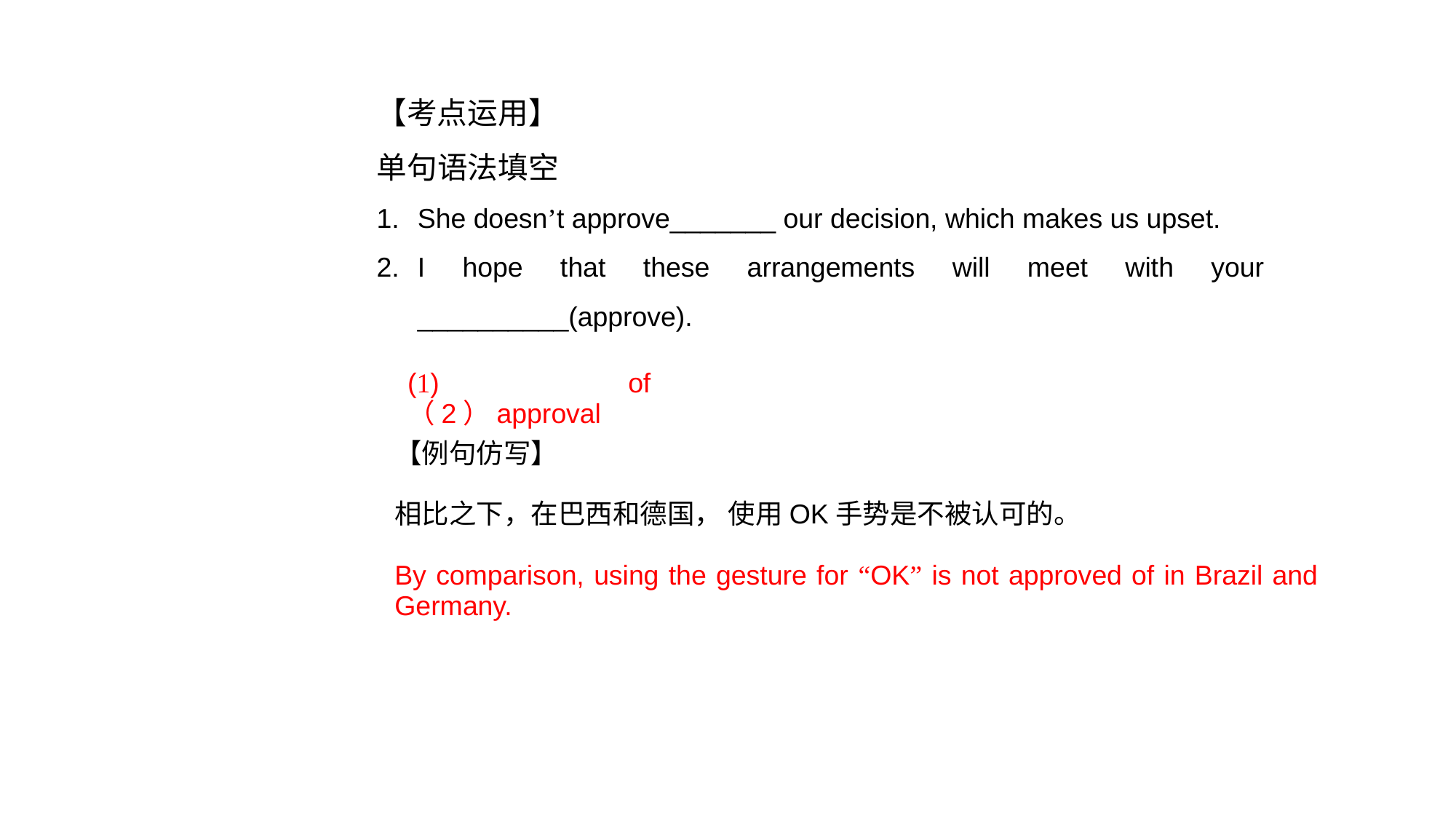

【考点运用】
单句语法填空
She doesn’t approve_______ our decision, which makes us upset.
I hope that these arrangements will meet with your __________(approve).
(1) of （2）approval
【例句仿写】

相比之下，在巴西和德国， 使用OK手势是不被认可的。
By comparison, using the gesture for “OK” is not approved of in Brazil and Germany.